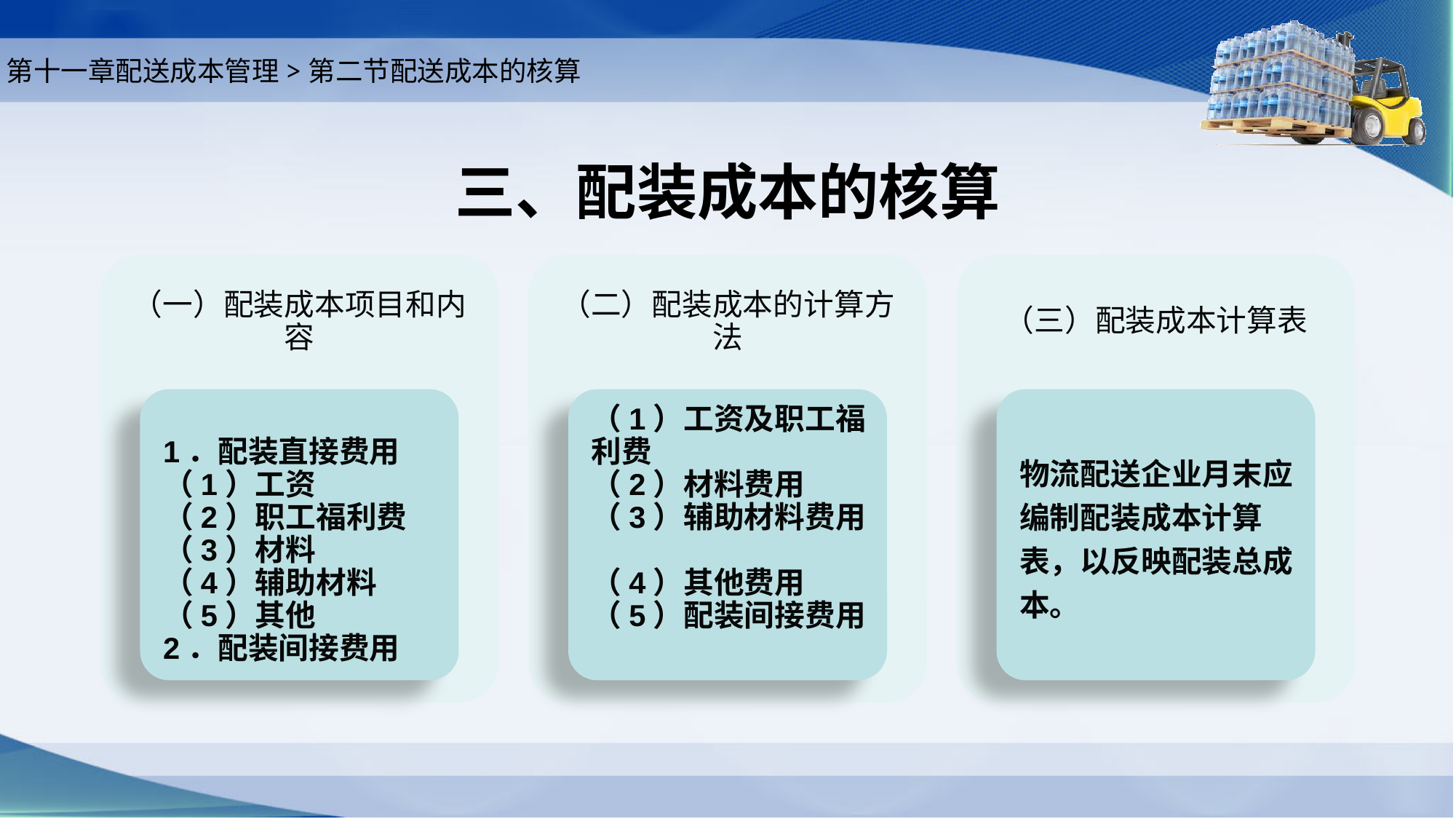

第十一章配送成本管理>第二节配送成本的核算
# 三、配装成本的核算
（一）配装成本项目和内容
1．配装直接费用
（1）工资
（2）职工福利费
（3）材料
（4）辅助材料
（5）其他
2．配装间接费用
（二）配装成本的计算方法
（1）工资及职工福利费
（2）材料费用
（3）辅助材料费用
（4）其他费用
（5）配装间接费用
（三）配装成本计算表
物流配送企业月末应编制配装成本计算表，以反映配装总成本。